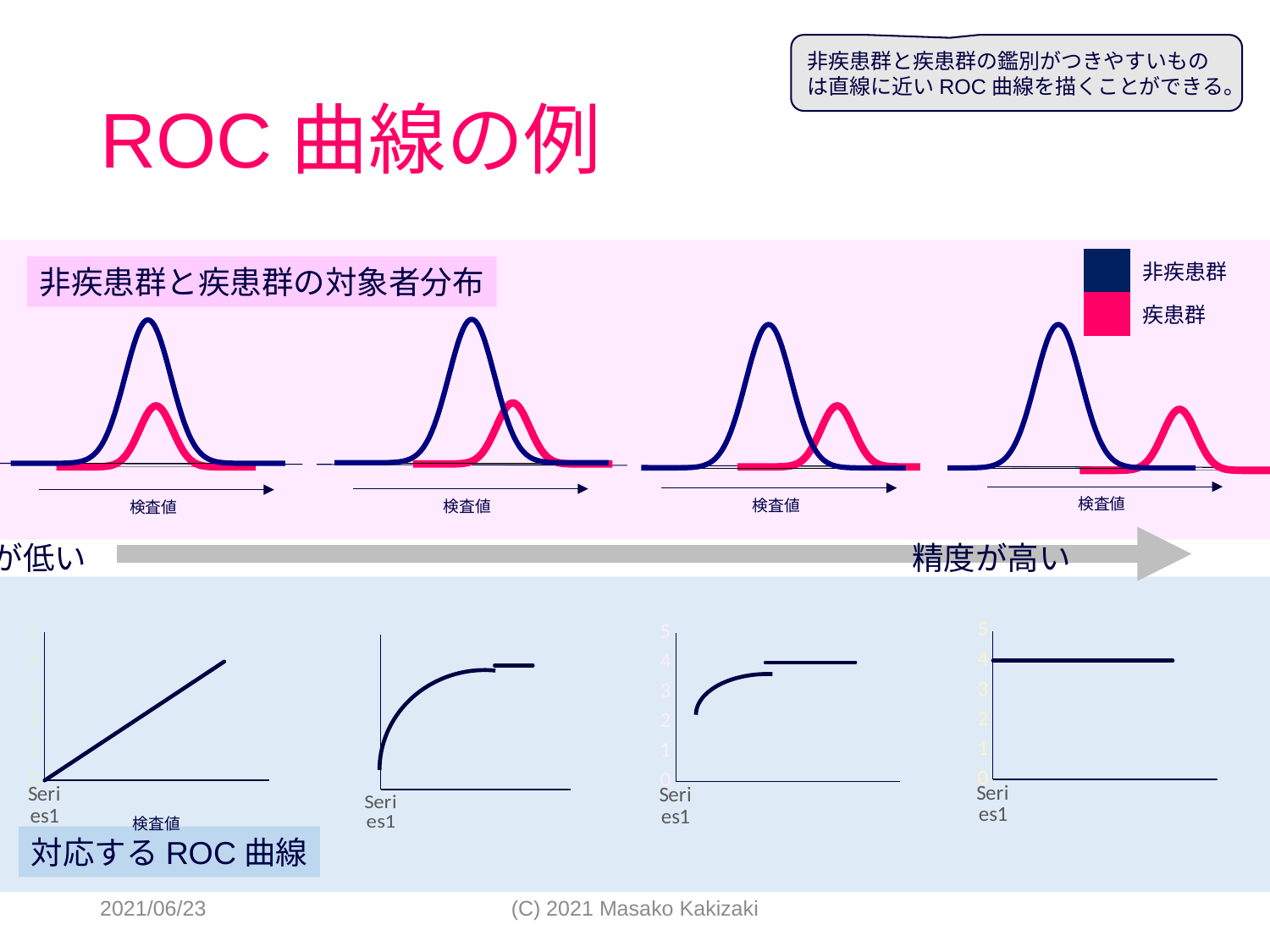

非疾患群と疾患群の鑑別がつきやすいものは直線に近いROC曲線を描くことができる。
# ROC曲線の例

|  | 非疾患群 |
| --- | --- |
|  | 疾患群 |
非疾患群と疾患群の対象者分布

### Chart

| Category |  |
|---|---|

### Chart

| Category |  |
|---|---|

### Chart

| Category |  |
|---|---|

### Chart

| Category |  |
|---|---|

### Chart

| Category |  |
|---|---|

### Chart

| Category |  |
|---|---|

### Chart

| Category |  |
|---|---|

### Chart

| Category |  |
|---|---|
検査値
検査値
検査値
検査値
精度が低い　　　　　　　　　　　　　　　　　　　　　　　　　　精度が高い

### Chart

| Category | 列1 |
|---|---|
|  | 4.0 |
|  | 4.0 |
|  | 4.0 |
|  | 4.0 |
|  | 4.0 |
|  | None |

### Chart

| Category | 列1 |
|---|---|
|  | 0.0 |
|  | 1.0 |
|  | 2.0 |
|  | 3.0 |
|  | 4.0 |
|  | None |

### Chart

| Category | 列1 |
|---|---|
|  | None |
|  | None |
|  | None |
|  | 4.0 |
|  | 4.0 |
|  | None |

### Chart

| Category | 列1 |
|---|---|
|  | None |
|  | None |
|  | 4.0 |
|  | 4.0 |
|  | 4.0 |
|  | None |

検査値
対応するROC曲線
2021/06/23
(C) 2021 Masako Kakizaki